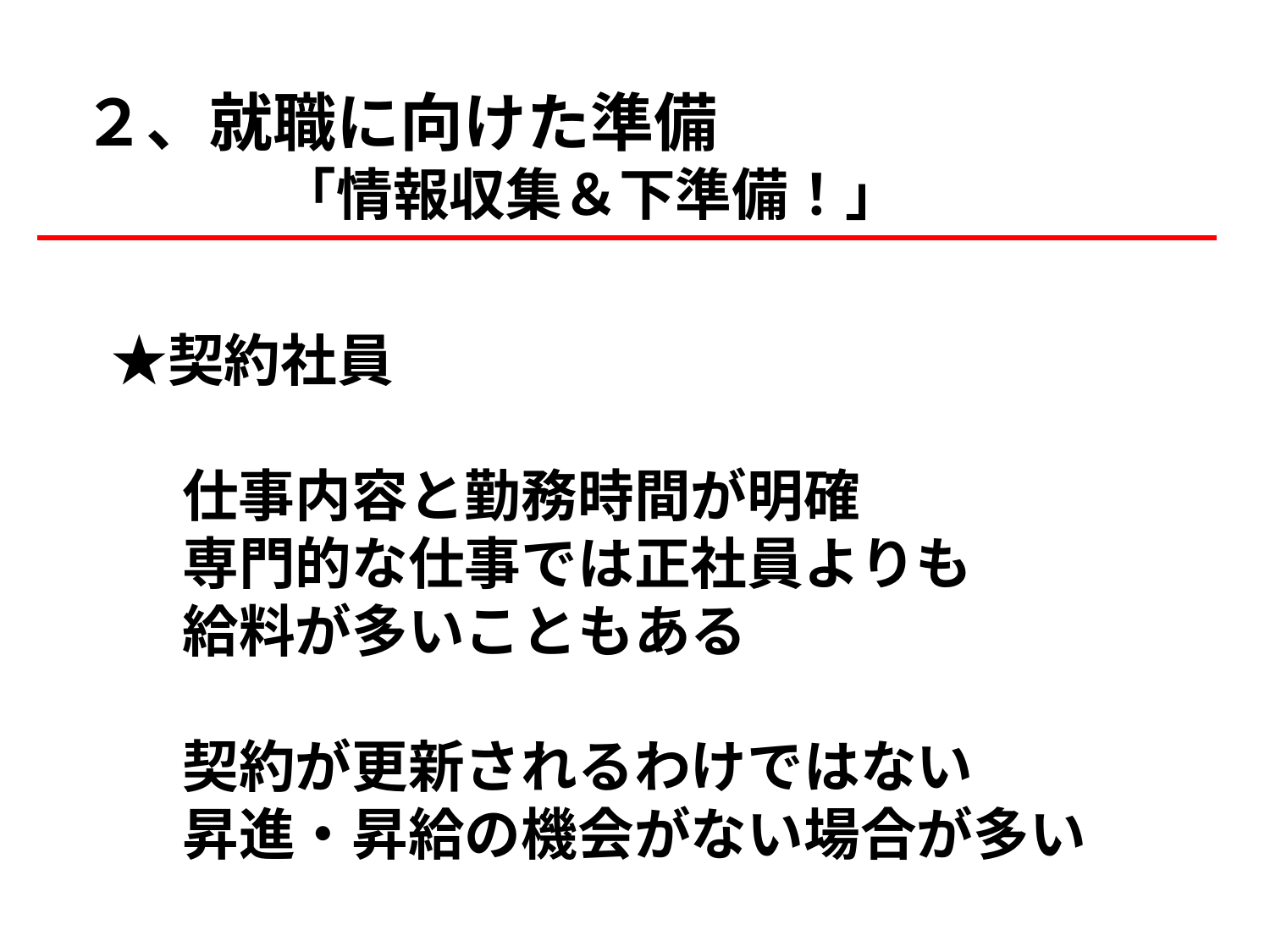

２、就職に向けた準備
　　　　「情報収集＆下準備！」
　　★契約社員

　　　仕事内容と勤務時間が明確
　　　専門的な仕事では正社員よりも
　　　給料が多いこともある

　　　契約が更新されるわけではない
　　　昇進・昇給の機会がない場合が多い